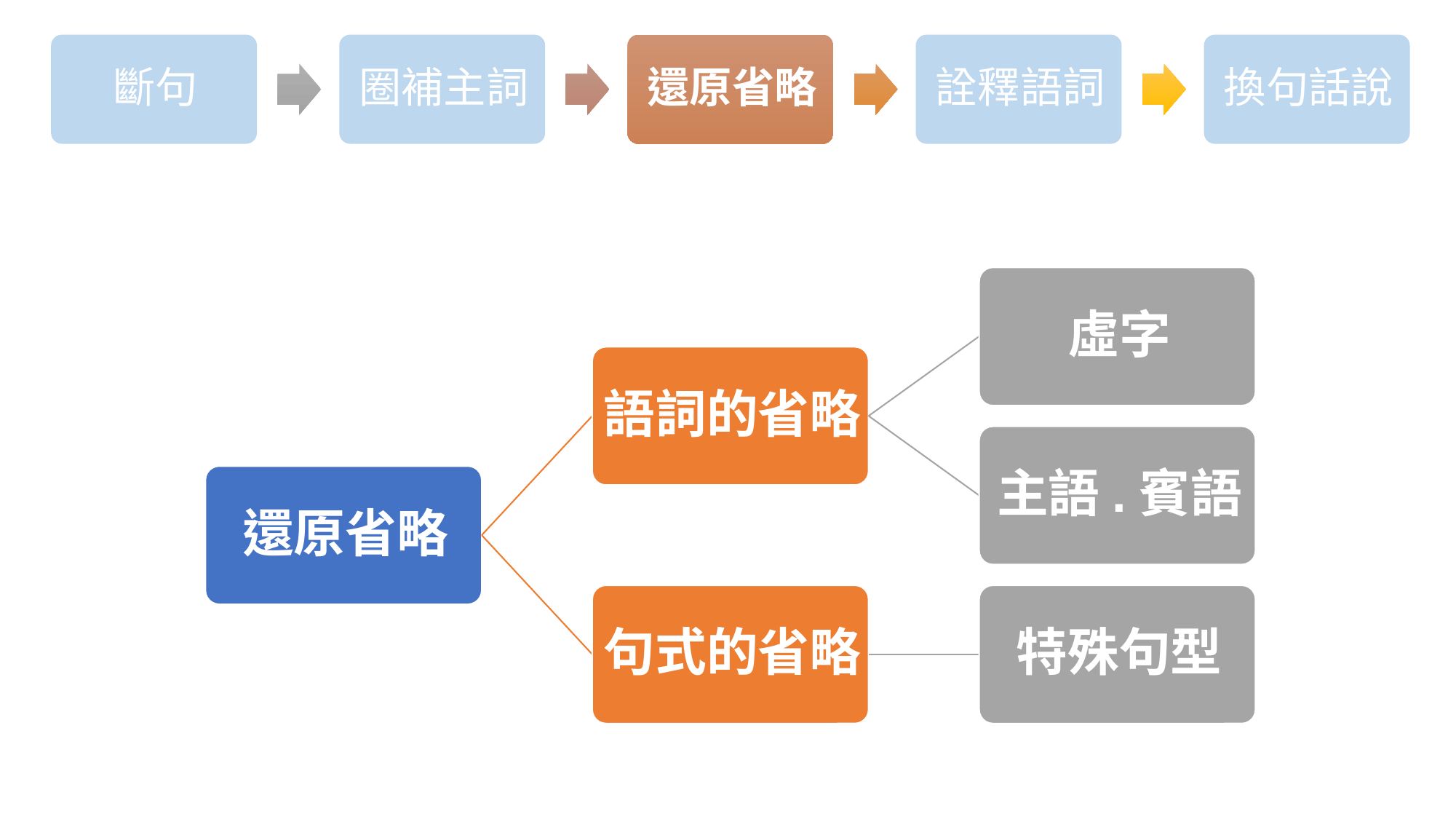

斷句

圈補主詞

還原省略

詮釋語詞

換句話說
還原省略

語詞的省略

虛字

主語.賓語

句式的省略

特殊句型